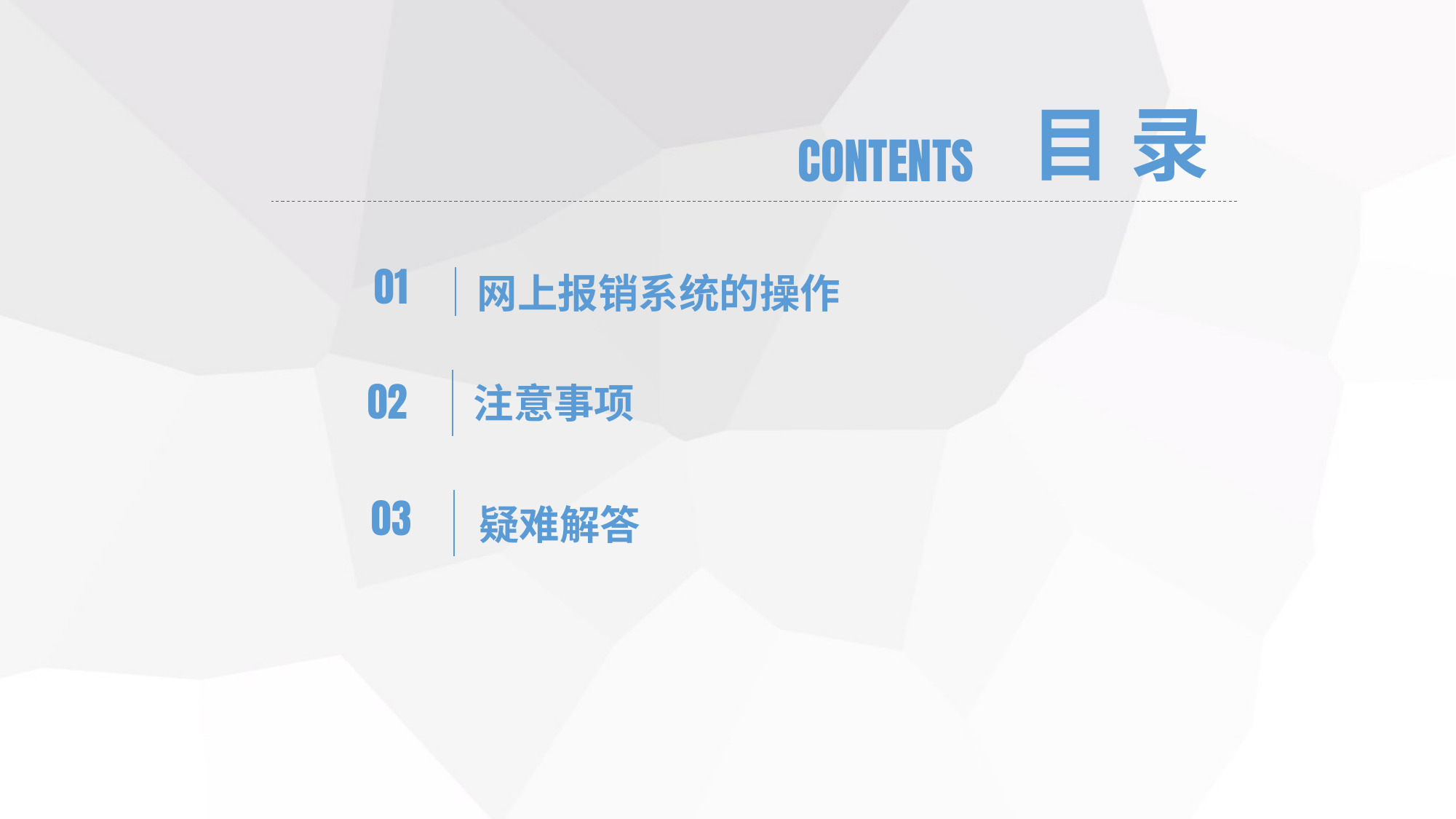

目 录
CONTENTS

01
网上报销系统的操作
注意事项
02
03
疑难解答